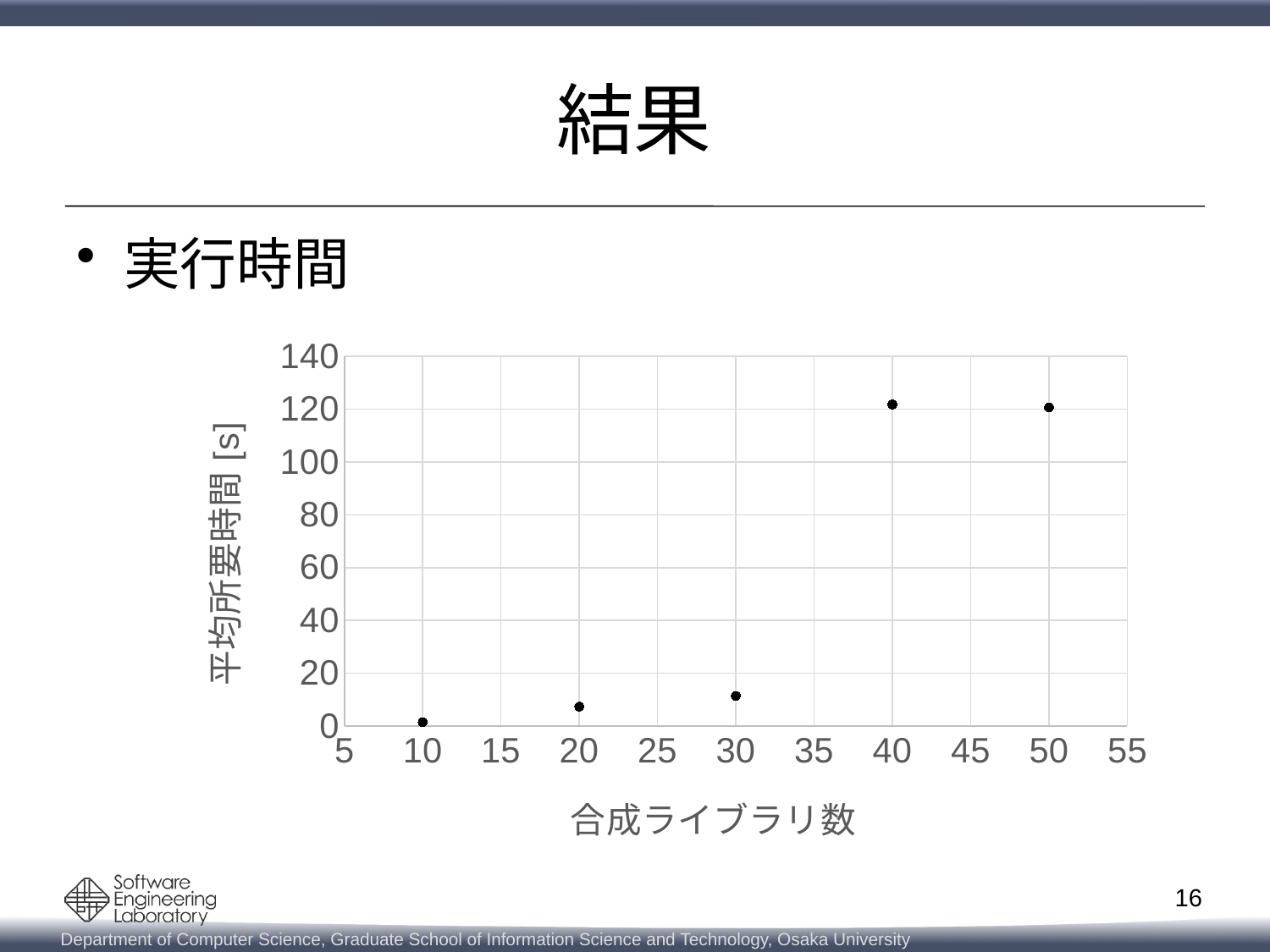

# 結果
実行時間

### Chart

| Category | 時間[s] |
|---|---|
16